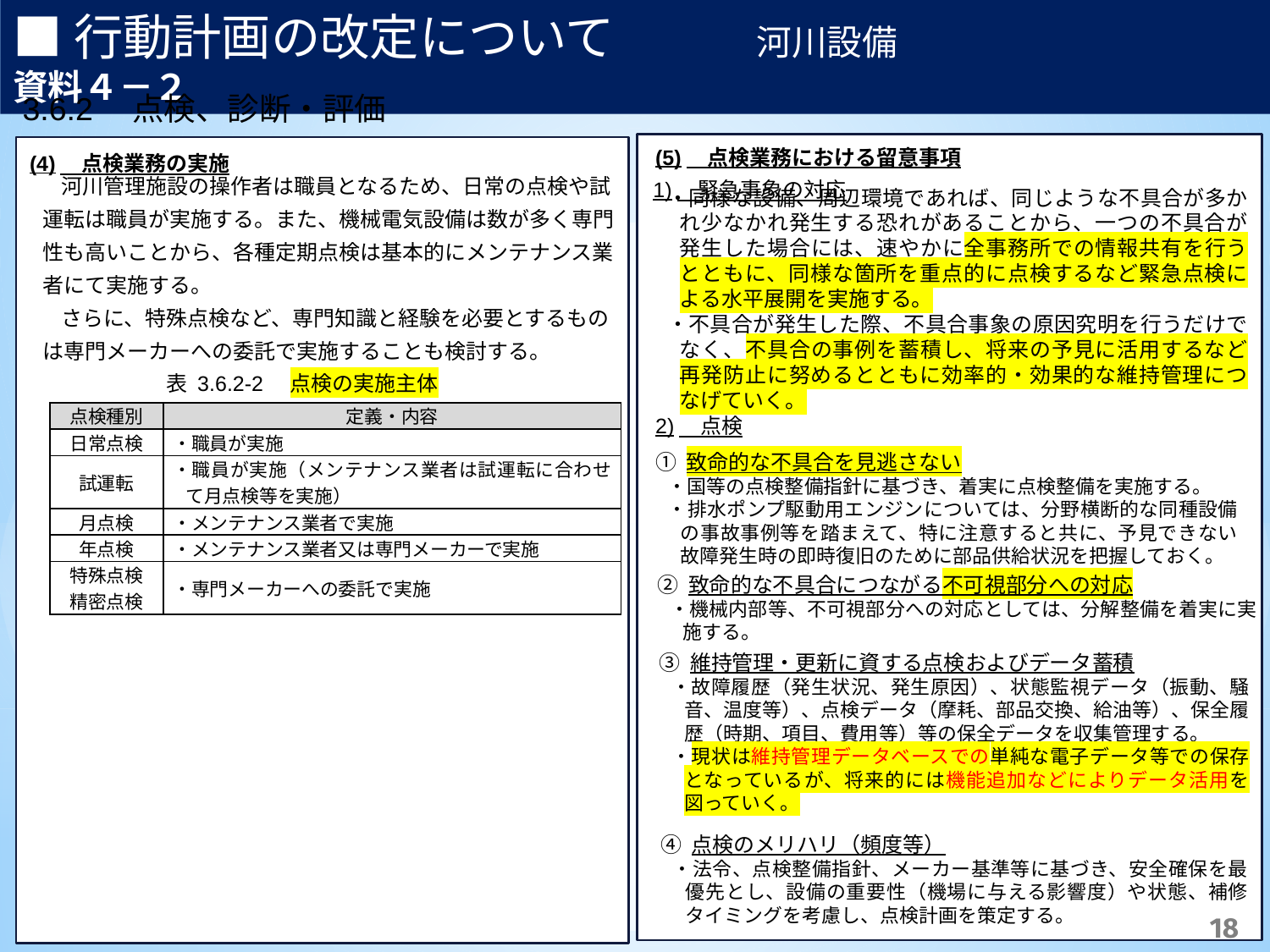

■行動計画の改定について　　　　河川設備　　　　　　　　　　資料４－２
3.6.2　点検、診断・評価

(5)　点検業務における留意事項
(4)　点検業務の実施
1)　緊急事象の対応
河川管理施設の操作者は職員となるため、日常の点検や試運転は職員が実施する。また、機械電気設備は数が多く専門性も高いことから、各種定期点検は基本的にメンテナンス業者にて実施する。
さらに、特殊点検など、専門知識と経験を必要とするものは専門メーカーへの委託で実施することも検討する。
・同様な設備、周辺環境であれば、同じような不具合が多かれ少なかれ発生する恐れがあることから、一つの不具合が発生した場合には、速やかに全事務所での情報共有を行うとともに、同様な箇所を重点的に点検するなど緊急点検による水平展開を実施する。
・不具合が発生した際、不具合事象の原因究明を行うだけでなく、不具合の事例を蓄積し、将来の予見に活用するなど再発防止に努めるとともに効率的・効果的な維持管理につなげていく。
表 3.6.2-2　点検の実施主体
| 点検種別 | 定義・内容 |
| --- | --- |
| 日常点検 | ・職員が実施 |
| 試運転 | ・職員が実施（メンテナンス業者は試運転に合わせて月点検等を実施） |
| 月点検 | ・メンテナンス業者で実施 |
| 年点検 | ・メンテナンス業者又は専門メーカーで実施 |
| 特殊点検 精密点検 | ・専門メーカーへの委託で実施 |
2)　点検
① 致命的な不具合を見逃さない
・国等の点検整備指針に基づき、着実に点検整備を実施する。
・排水ポンプ駆動用エンジンについては、分野横断的な同種設備の事故事例等を踏まえて、特に注意すると共に、予見できない故障発生時の即時復旧のために部品供給状況を把握しておく。
② 致命的な不具合につながる不可視部分への対応
・機械内部等、不可視部分への対応としては、分解整備を着実に実施する。
③ 維持管理・更新に資する点検およびデータ蓄積
・故障履歴（発生状況、発生原因）、状態監視データ（振動、騒音、温度等）、点検データ（摩耗、部品交換、給油等）、保全履歴（時期、項目、費用等）等の保全データを収集管理する。
・現状は維持管理データベースでの単純な電子データ等での保存となっているが、将来的には機能追加などによりデータ活用を図っていく。
④ 点検のメリハリ（頻度等）
・法令、点検整備指針、メーカー基準等に基づき、安全確保を最優先とし、設備の重要性（機場に与える影響度）や状態、補修タイミングを考慮し、点検計画を策定する。
18